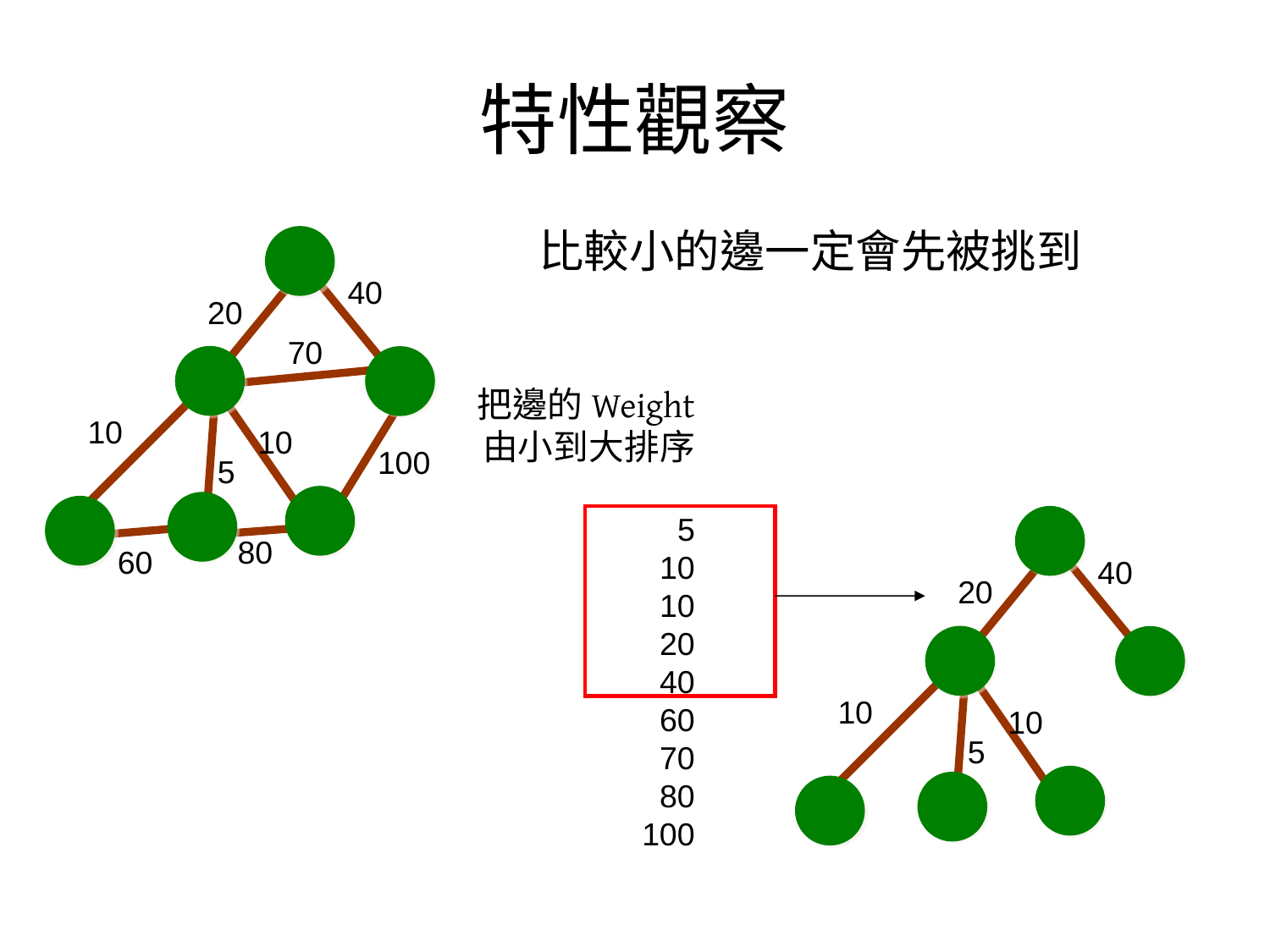

# 特性觀察
	比較小的邊一定會先被挑到

40
20
70

10
10
100
5

80
60
把邊的Weight
由小到大排序

5
10
10
20
40
60
70
80
100

40
20

10
10
5